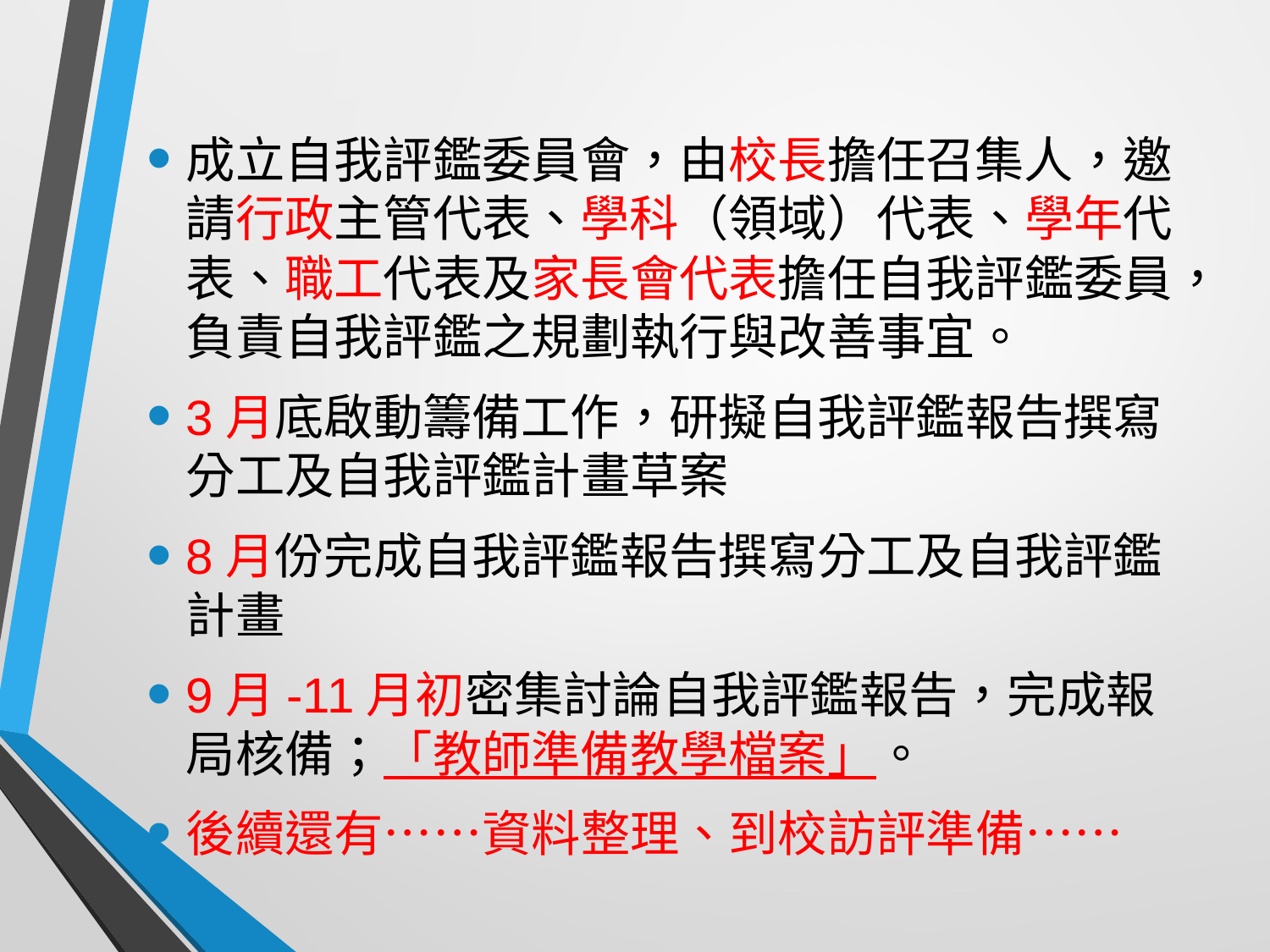

成立自我評鑑委員會，由校長擔任召集人，邀請行政主管代表、學科（領域）代表、學年代表、職工代表及家長會代表擔任自我評鑑委員，負責自我評鑑之規劃執行與改善事宜。
3月底啟動籌備工作，研擬自我評鑑報告撰寫分工及自我評鑑計畫草案
8月份完成自我評鑑報告撰寫分工及自我評鑑計畫
9月-11月初密集討論自我評鑑報告，完成報局核備；「教師準備教學檔案」。
後續還有……資料整理、到校訪評準備……